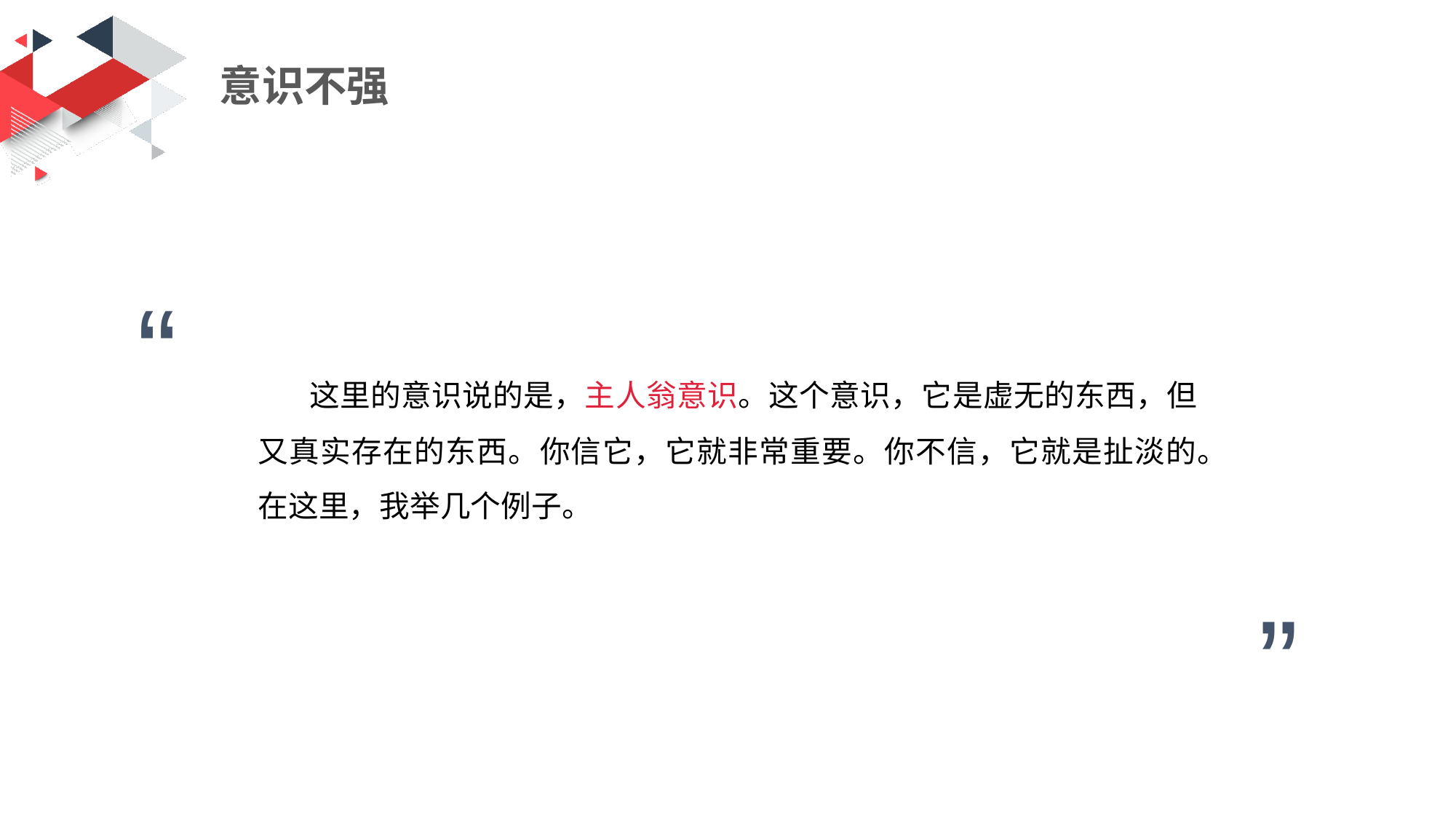

意识不强
“
     这里的意识说的是，主人翁意识。这个意识，它是虚无的东西，但又真实存在的东西。你信它，它就非常重要。你不信，它就是扯淡的。在这里，我举几个例子。
”